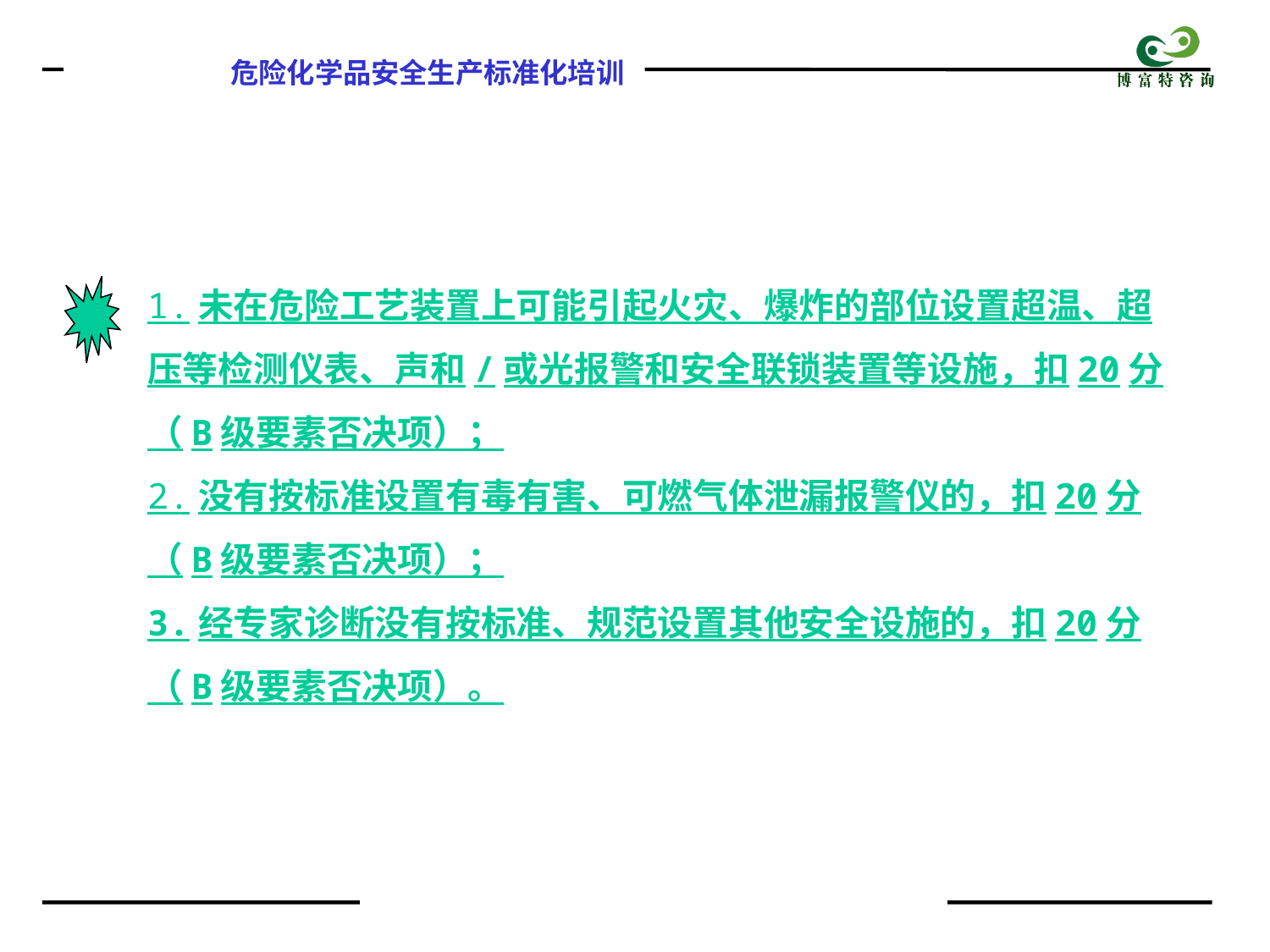

1.未在危险工艺装置上可能引起火灾、爆炸的部位设置超温、超压等检测仪表、声和/或光报警和安全联锁装置等设施，扣20分（B级要素否决项）；
2.没有按标准设置有毒有害、可燃气体泄漏报警仪的，扣20分（B级要素否决项）；
3.经专家诊断没有按标准、规范设置其他安全设施的，扣20分（B级要素否决项）。